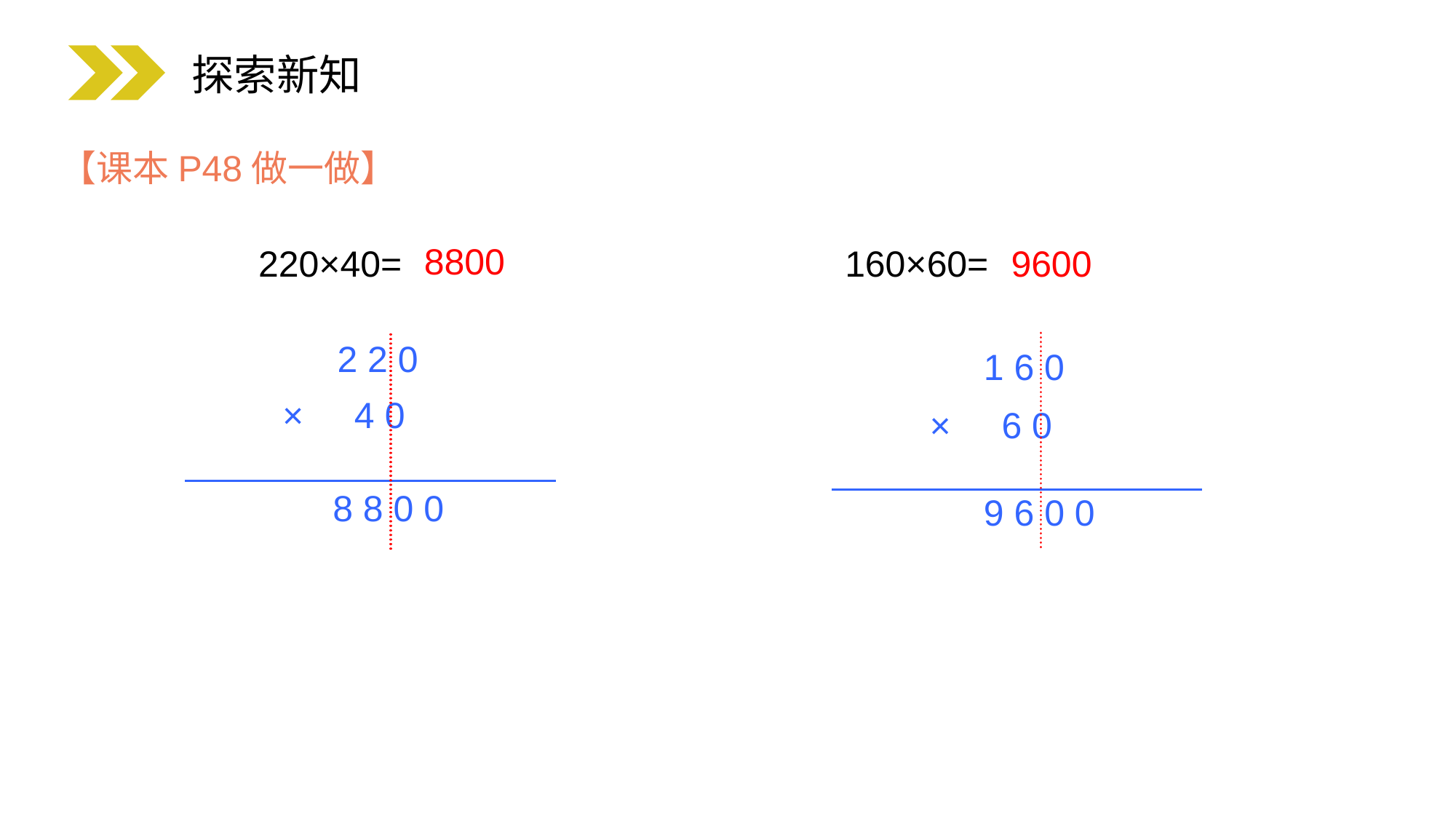

探索新知
【课本P48做一做】
220×40=
8800
160×60=
9600
2 2 0
×     4 0
1 6 0
×     6 0
 8 8 0 0
 9 6 0 0